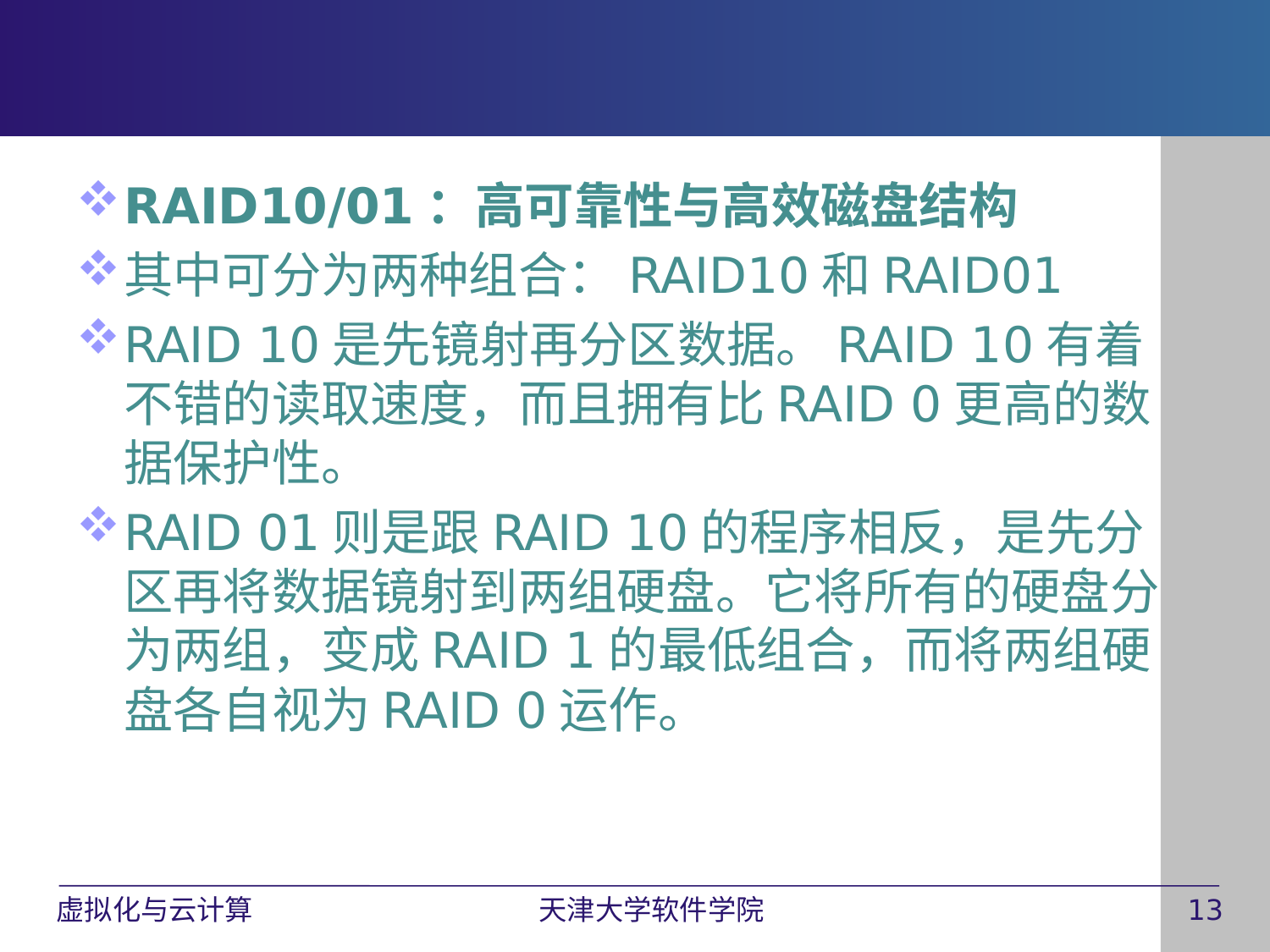

#
RAID10/01：高可靠性与高效磁盘结构
其中可分为两种组合：RAID10和RAID01
RAID 10是先镜射再分区数据。RAID 10有着不错的读取速度，而且拥有比RAID 0更高的数据保护性。
RAID 01则是跟RAID 10的程序相反，是先分区再将数据镜射到两组硬盘。它将所有的硬盘分为两组，变成RAID 1的最低组合，而将两组硬盘各自视为RAID 0运作。